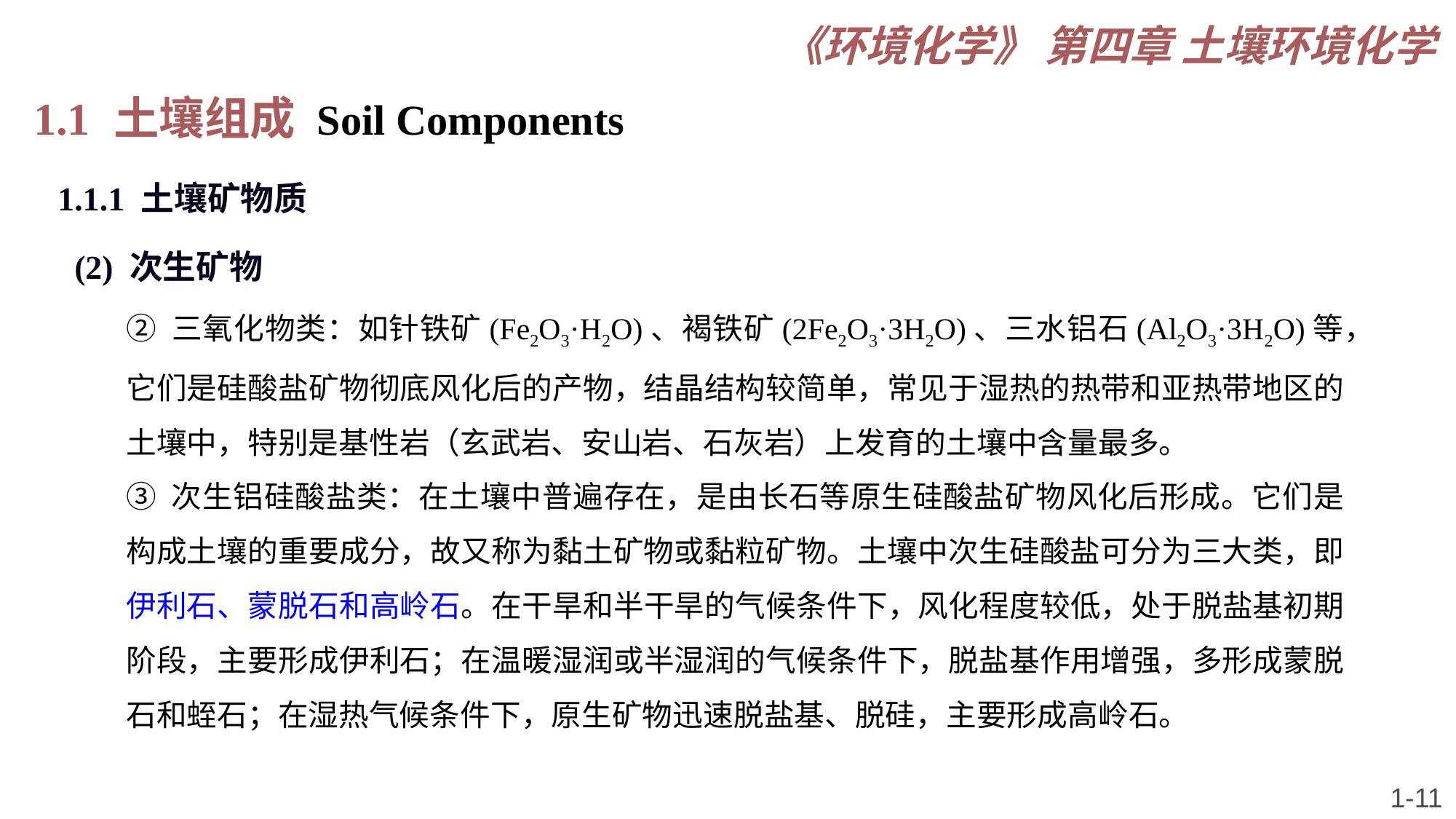

《环境化学》 第四章 土壤环境化学
1.1 土壤组成 Soil Components
1.1.1 土壤矿物质
(2) 次生矿物

② 三氧化物类：如针铁矿(Fe2O3·H2O)、褐铁矿(2Fe2O3·3H2O)、三水铝石(Al2O3·3H2O)等，它们是硅酸盐矿物彻底风化后的产物，结晶结构较简单，常见于湿热的热带和亚热带地区的土壤中，特别是基性岩（玄武岩、安山岩、石灰岩）上发育的土壤中含量最多。
③ 次生铝硅酸盐类：在土壤中普遍存在，是由长石等原生硅酸盐矿物风化后形成。它们是构成土壤的重要成分，故又称为黏土矿物或黏粒矿物。土壤中次生硅酸盐可分为三大类，即伊利石、蒙脱石和高岭石。在干旱和半干旱的气候条件下，风化程度较低，处于脱盐基初期阶段，主要形成伊利石；在温暖湿润或半湿润的气候条件下，脱盐基作用增强，多形成蒙脱石和蛭石；在湿热气候条件下，原生矿物迅速脱盐基、脱硅，主要形成高岭石。
1-11